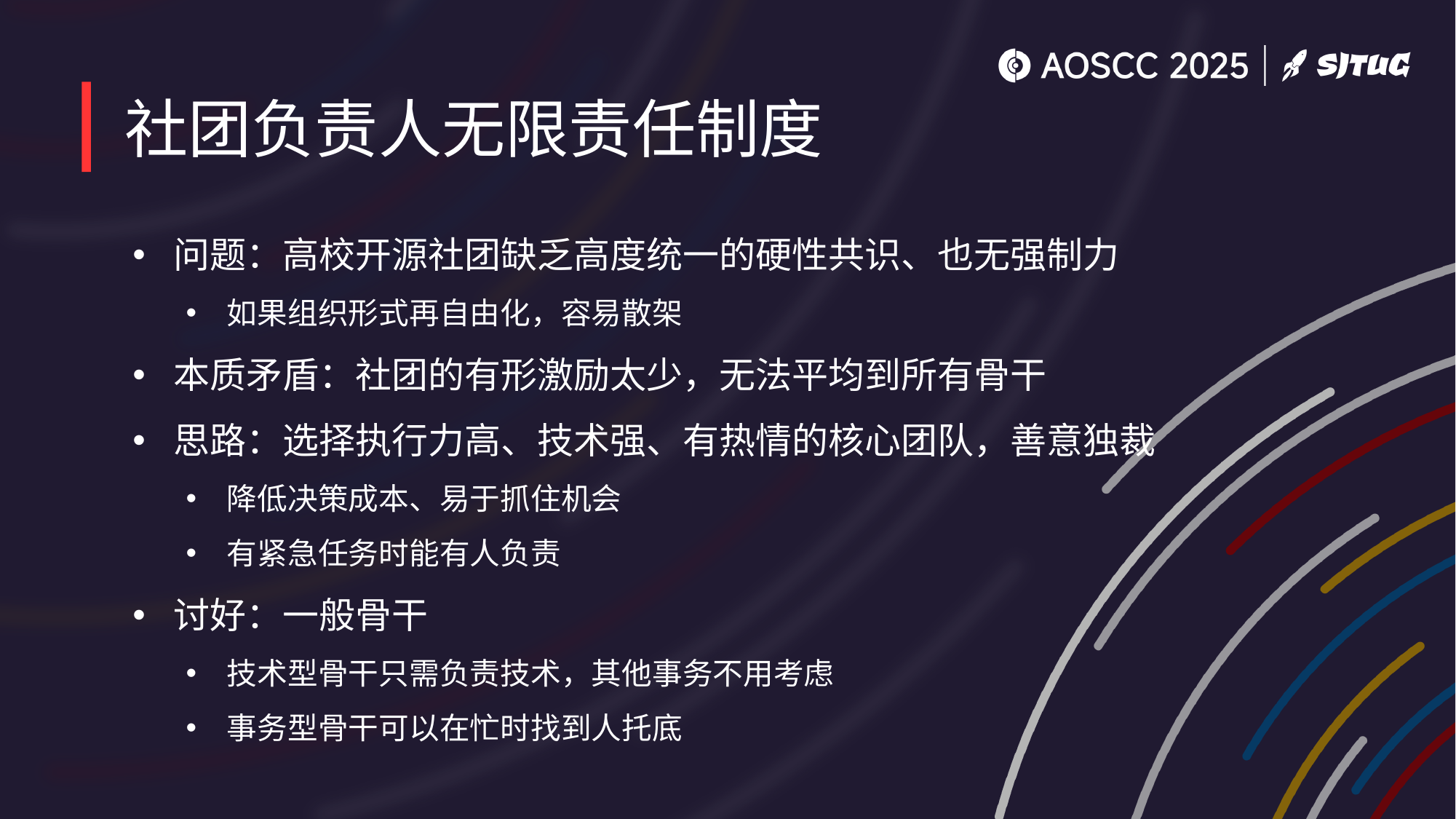

# 社团负责人无限责任制度
问题：高校开源社团缺乏高度统一的硬性共识、也无强制力
如果组织形式再自由化，容易散架
本质矛盾：社团的有形激励太少，无法平均到所有骨干
思路：选择执行力高、技术强、有热情的核心团队，善意独裁
降低决策成本、易于抓住机会
有紧急任务时能有人负责
讨好：一般骨干
技术型骨干只需负责技术，其他事务不用考虑
事务型骨干可以在忙时找到人托底